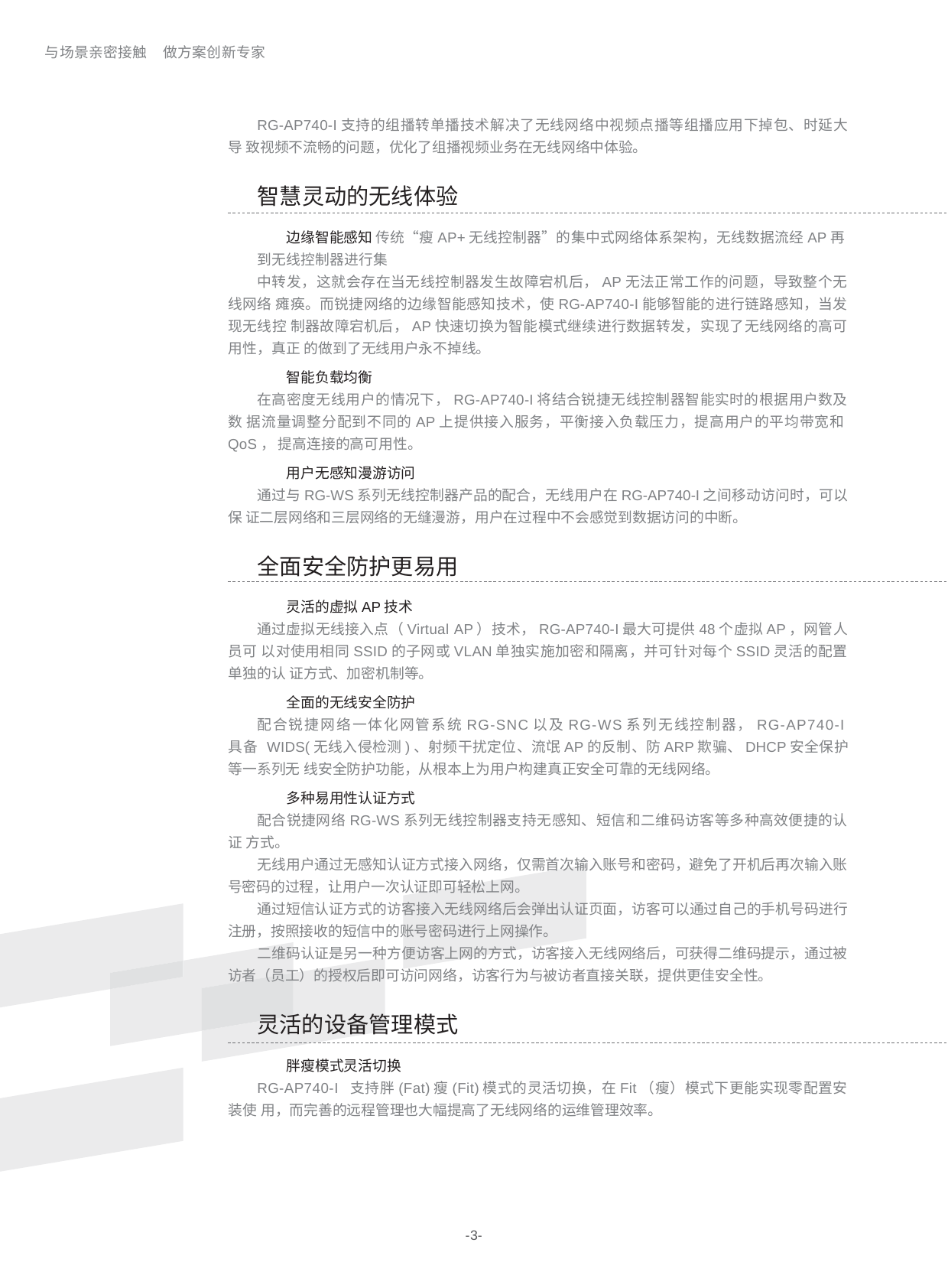

与场景亲密接触
做方案创新专家
RG-AP740-I支持的组播转单播技术解决了无线网络中视频点播等组播应用下掉包、时延大导 致视频不流畅的问题，优化了组播视频业务在无线网络中体验。

智慧灵动的无线体验
边缘智能感知 传统“瘦AP+无线控制器”的集中式网络体系架构，无线数据流经AP再到无线控制器进行集
中转发，这就会存在当无线控制器发生故障宕机后，AP无法正常工作的问题，导致整个无线网络 瘫痪。而锐捷网络的边缘智能感知技术，使RG-AP740-I能够智能的进行链路感知，当发现无线控 制器故障宕机后，AP快速切换为智能模式继续进行数据转发，实现了无线网络的高可用性，真正 的做到了无线用户永不掉线。
智能负载均衡
在高密度无线用户的情况下，RG-AP740-I将结合锐捷无线控制器智能实时的根据用户数及数 据流量调整分配到不同的AP上提供接入服务，平衡接入负载压力，提高用户的平均带宽和QoS， 提高连接的高可用性。
用户无感知漫游访问
通过与RG-WS系列无线控制器产品的配合，无线用户在RG-AP740-I之间移动访问时，可以保 证二层网络和三层网络的无缝漫游，用户在过程中不会感觉到数据访问的中断。

全面安全防护更易用
灵活的虚拟AP技术
通过虚拟无线接入点（Virtual AP）技术，RG-AP740-I最大可提供48个虚拟AP，网管人员可 以对使用相同SSID的子网或VLAN单独实施加密和隔离，并可针对每个SSID灵活的配置单独的认 证方式、加密机制等。
全面的无线安全防护
配合锐捷网络一体化网管系统RG-SNC以及RG-WS系列无线控制器，RG-AP740-I具备 WIDS(无线入侵检测)、射频干扰定位、流氓AP的反制、防ARP欺骗、DHCP安全保护等一系列无 线安全防护功能，从根本上为用户构建真正安全可靠的无线网络。
多种易用性认证方式
配合锐捷网络RG-WS系列无线控制器支持无感知、短信和二维码访客等多种高效便捷的认证 方式。
无线用户通过无感知认证方式接入网络，仅需首次输入账号和密码，避免了开机后再次输入账 号密码的过程，让用户一次认证即可轻松上网。
通过短信认证方式的访客接入无线网络后会弹出认证页面，访客可以通过自己的手机号码进行 注册，按照接收的短信中的账号密码进行上网操作。
二维码认证是另一种方便访客上网的方式，访客接入无线网络后，可获得二维码提示，通过被 访者（员工）的授权后即可访问网络，访客行为与被访者直接关联，提供更佳安全性。

灵活的设备管理模式
胖瘦模式灵活切换
RG-AP740-I  支持胖(Fat)瘦(Fit)模式的灵活切换，在Fit（瘦）模式下更能实现零配置安装使 用，而完善的远程管理也大幅提高了无线网络的运维管理效率。

-3-